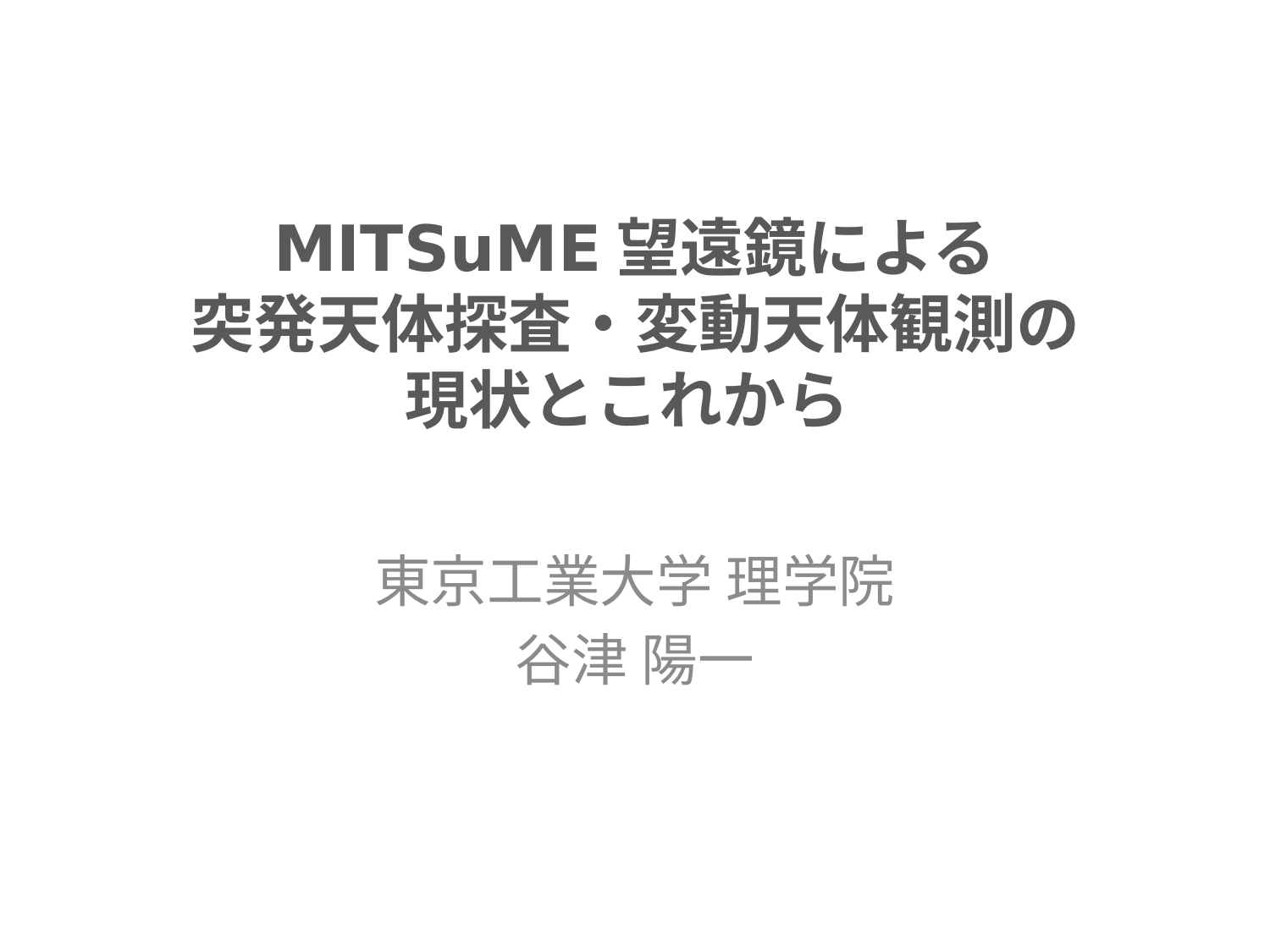

# MITSuME望遠鏡による 突発天体探査・変動天体観測の 現状とこれから
東京工業大学 理学院
谷津 陽一